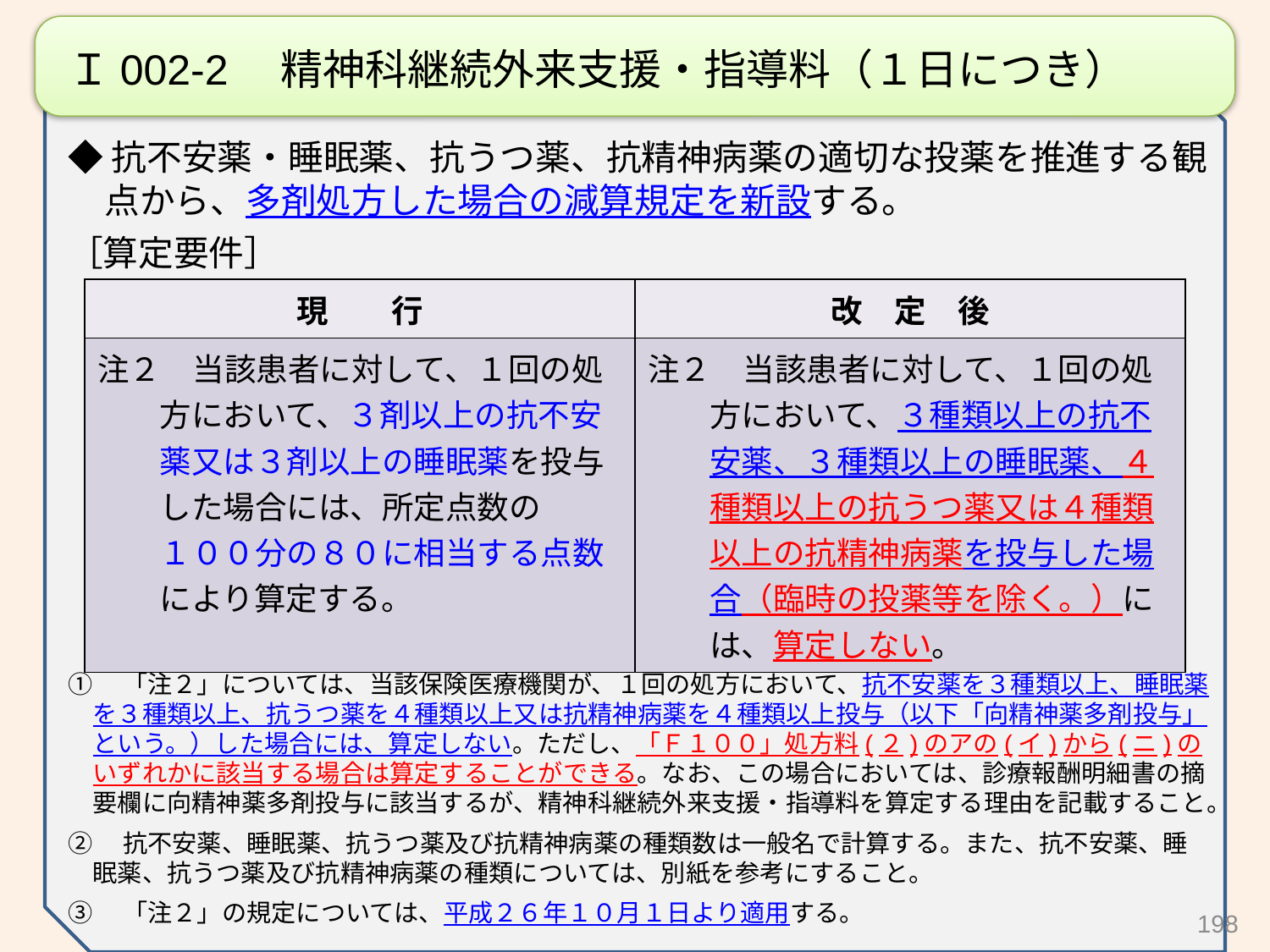

Ｉ002-2　精神科継続外来支援・指導料（１日につき）
◆抗不安薬・睡眠薬、抗うつ薬、抗精神病薬の適切な投薬を推進する観点から、多剤処方した場合の減算規定を新設する。
［算定要件］

［留意事項］
①　「注２」については、当該保険医療機関が、１回の処方において、抗不安薬を３種類以上、睡眠薬を３種類以上、抗うつ薬を４種類以上又は抗精神病薬を４種類以上投与（以下「向精神薬多剤投与」という。）した場合には、算定しない。ただし、「Ｆ１００」処方料(２)のアの(イ)から(ニ)のいずれかに該当する場合は算定することができる。なお、この場合においては、診療報酬明細書の摘要欄に向精神薬多剤投与に該当するが、精神科継続外来支援・指導料を算定する理由を記載すること。
②　抗不安薬、睡眠薬、抗うつ薬及び抗精神病薬の種類数は一般名で計算する。また、抗不安薬、睡眠薬、抗うつ薬及び抗精神病薬の種類については、別紙を参考にすること。
③　「注２」の規定については、平成２６年１０月１日より適用する。

| 現　　行 | 改　定　後 |
| --- | --- |
| 注２　当該患者に対して、１回の処方において、３剤以上の抗不安薬又は３剤以上の睡眠薬を投与した場合には、所定点数の １００分の８０に相当する点数により算定する。 | 注２　当該患者に対して、１回の処方において、３種類以上の抗不安薬、３種類以上の睡眠薬、４種類以上の抗うつ薬又は４種類以上の抗精神病薬を投与した場合（臨時の投薬等を除く。）には、算定しない。 |
198